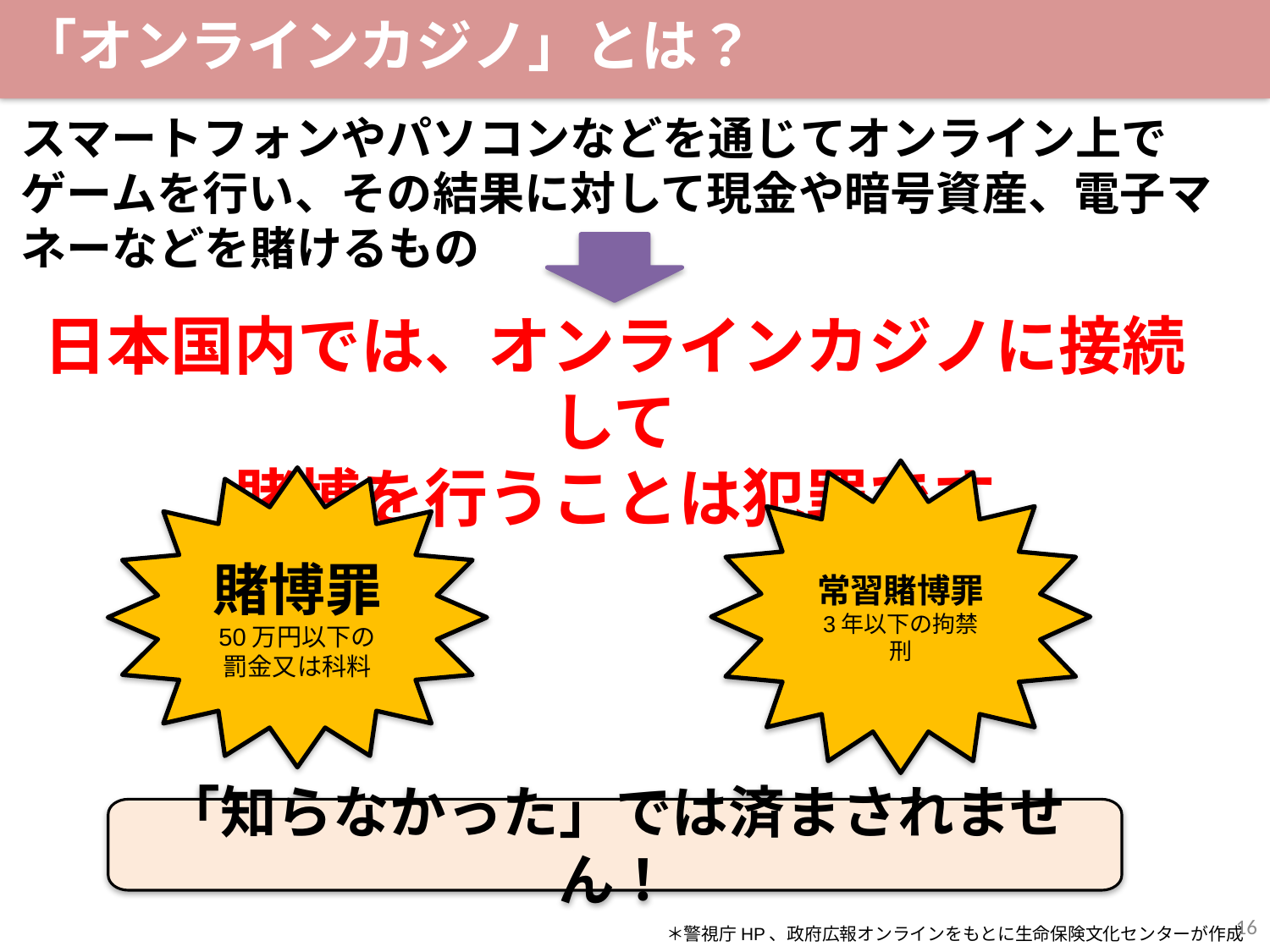

「オンラインカジノ」とは？

スマートフォンやパソコンなどを通じてオンライン上でゲームを行い、その結果に対して現金や暗号資産、電子マネーなどを賭けるもの

日本国内では、オンラインカジノに接続して
賭博を行うことは犯罪です
常習賭博罪
3年以下の拘禁刑
賭博罪
50万円以下の
罰金又は科料
「知らなかった」では済まされません！
16
＊警視庁HP、政府広報オンラインをもとに生命保険文化センターが作成